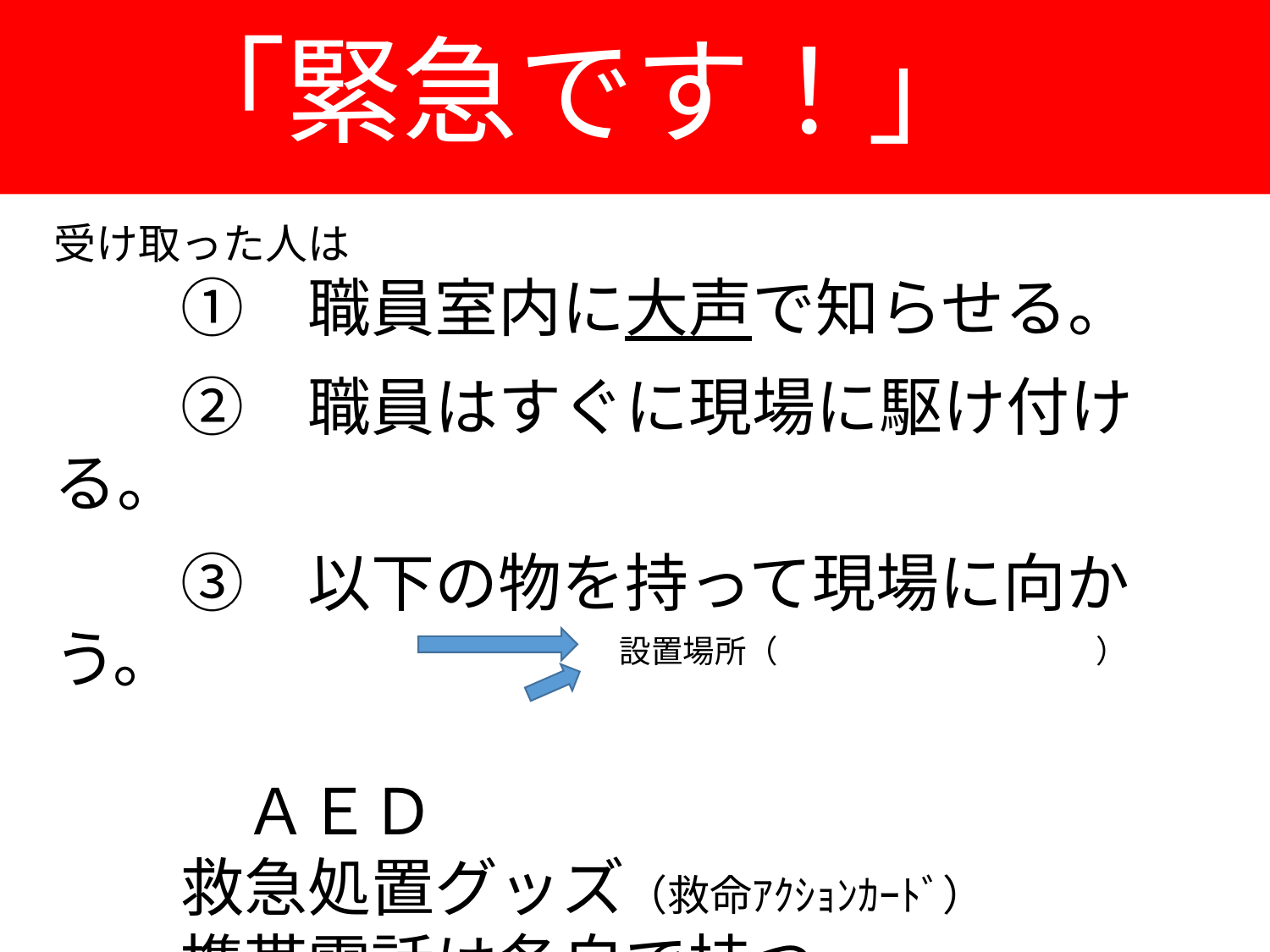

# 「緊急です！」
受け取った人は
　　①　職員室内に大声で知らせる。

　　②　職員はすぐに現場に駆け付ける。

　　③　以下の物を持って現場に向かう。

　　　ＡＥＤ
　　救急処置グッズ（救命ｱｸｼｮﾝｶｰﾄﾞ）
　　携帯電話は各自で持つ

設置場所（　　　　　　　　　　）